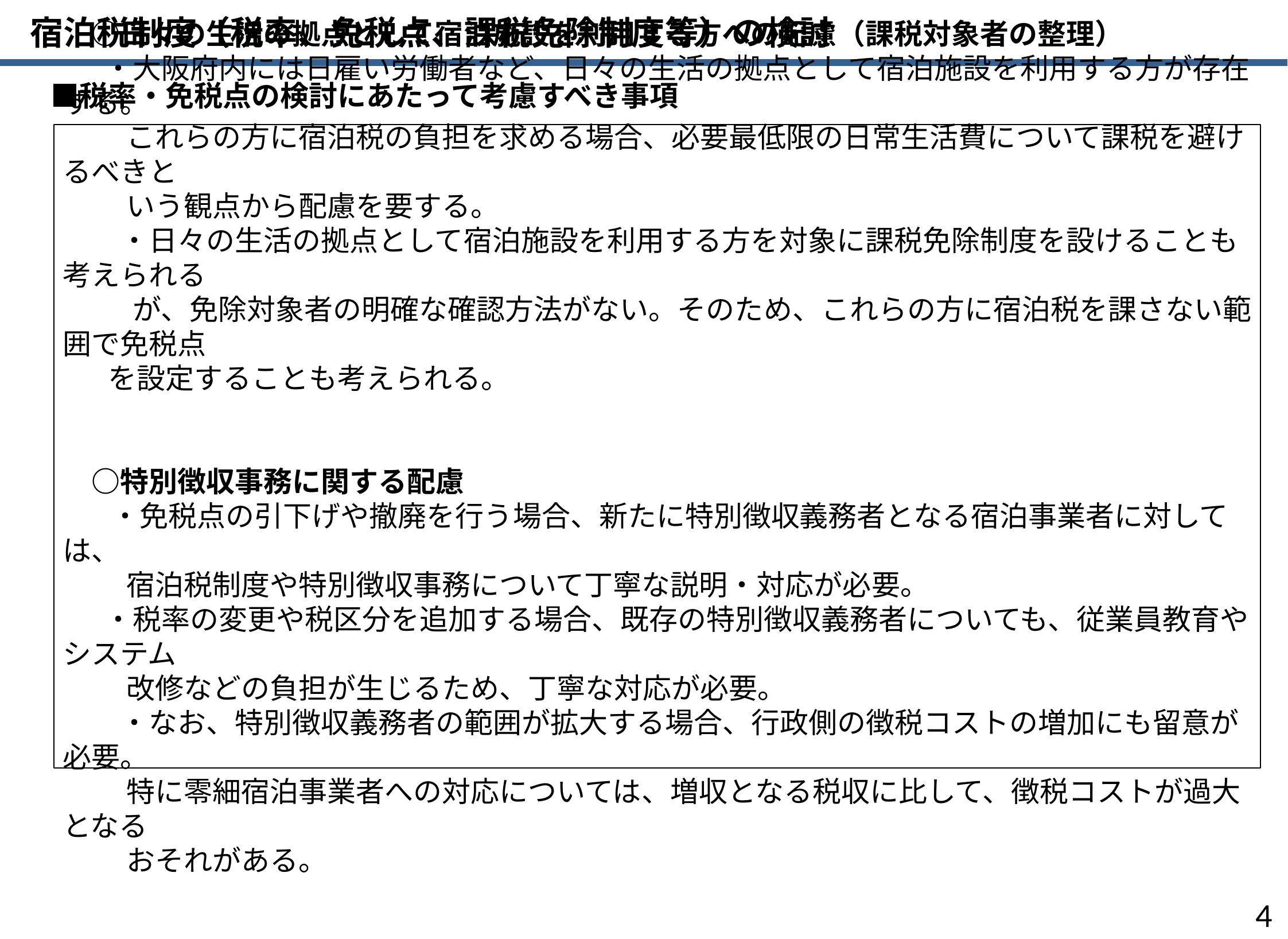

宿泊税制度（税率、免税点、課税免除制度等）の検討

　■税率・免税点の検討にあたって考慮すべき事項
　○日々の生活の拠点として宿泊施設を利用する方への配慮（課税対象者の整理）
　  ・大阪府内には日雇い労働者など、日々の生活の拠点として宿泊施設を利用する方が存在する。
　　 これらの方に宿泊税の負担を求める場合、必要最低限の日常生活費について課税を避けるべきと
　　 いう観点から配慮を要する。
　　・日々の生活の拠点として宿泊施設を利用する方を対象に課税免除制度を設けることも考えられる
　　  が、免除対象者の明確な確認方法がない。そのため、これらの方に宿泊税を課さない範囲で免税点
      を設定することも考えられる。

　○特別徴収事務に関する配慮
 　 ・免税点の引下げや撤廃を行う場合、新たに特別徴収義務者となる宿泊事業者に対しては、
　　 宿泊税制度や特別徴収事務について丁寧な説明・対応が必要。
 　 ・税率の変更や税区分を追加する場合、既存の特別徴収義務者についても、従業員教育やシステム
　　 改修などの負担が生じるため、丁寧な対応が必要。
　　・なお、特別徴収義務者の範囲が拡大する場合、行政側の徴税コストの増加にも留意が必要。
　　 特に零細宿泊事業者への対応については、増収となる税収に比して、徴税コストが過大となる
　　 おそれがある。
4